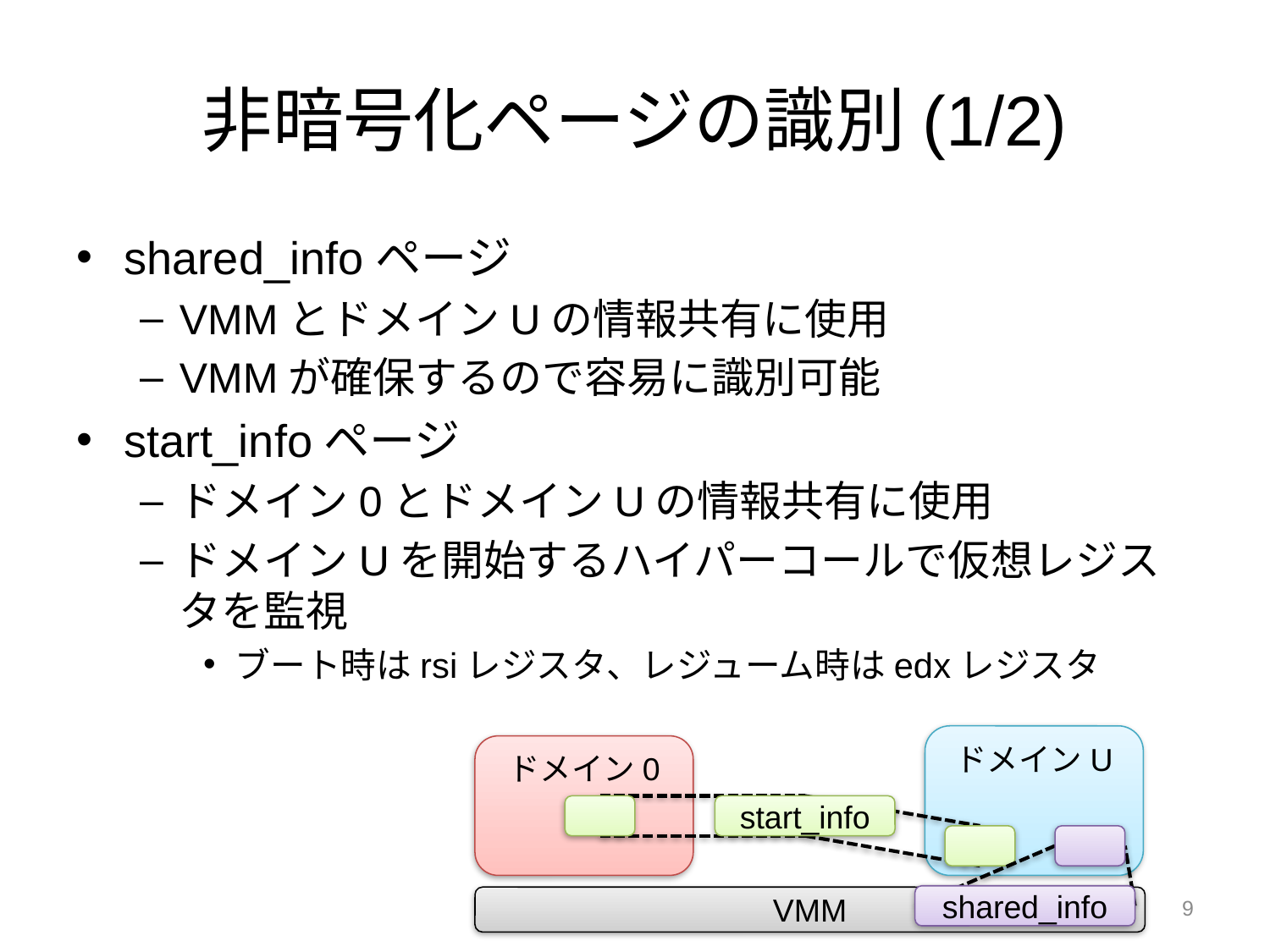

# 非暗号化ページの識別(1/2)
shared_infoページ
VMMとドメインUの情報共有に使用
VMMが確保するので容易に識別可能
start_infoページ
ドメイン0とドメインUの情報共有に使用
ドメインUを開始するハイパーコールで仮想レジスタを監視
ブート時はrsiレジスタ、レジューム時はedxレジスタ
ドメインU
ドメイン0

start_info

shared_info
VMM
9